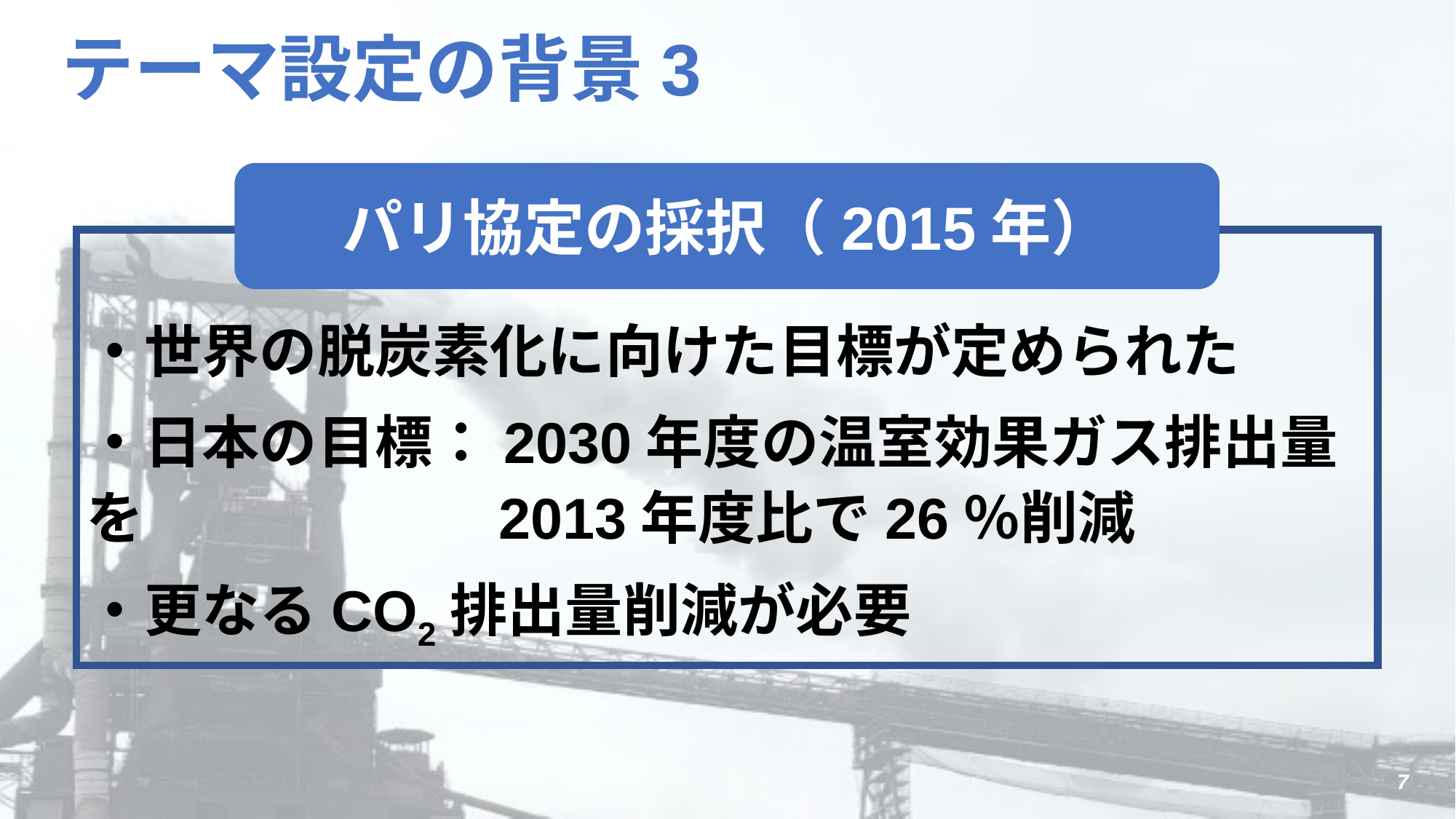

# テーマ設定の背景3
パリ協定の採択（2015年）

・世界の脱炭素化に向けた目標が定められた
・日本の目標：2030年度の温室効果ガス排出量を			 　2013年度比で26％削減
・更なるCO2排出量削減が必要
7